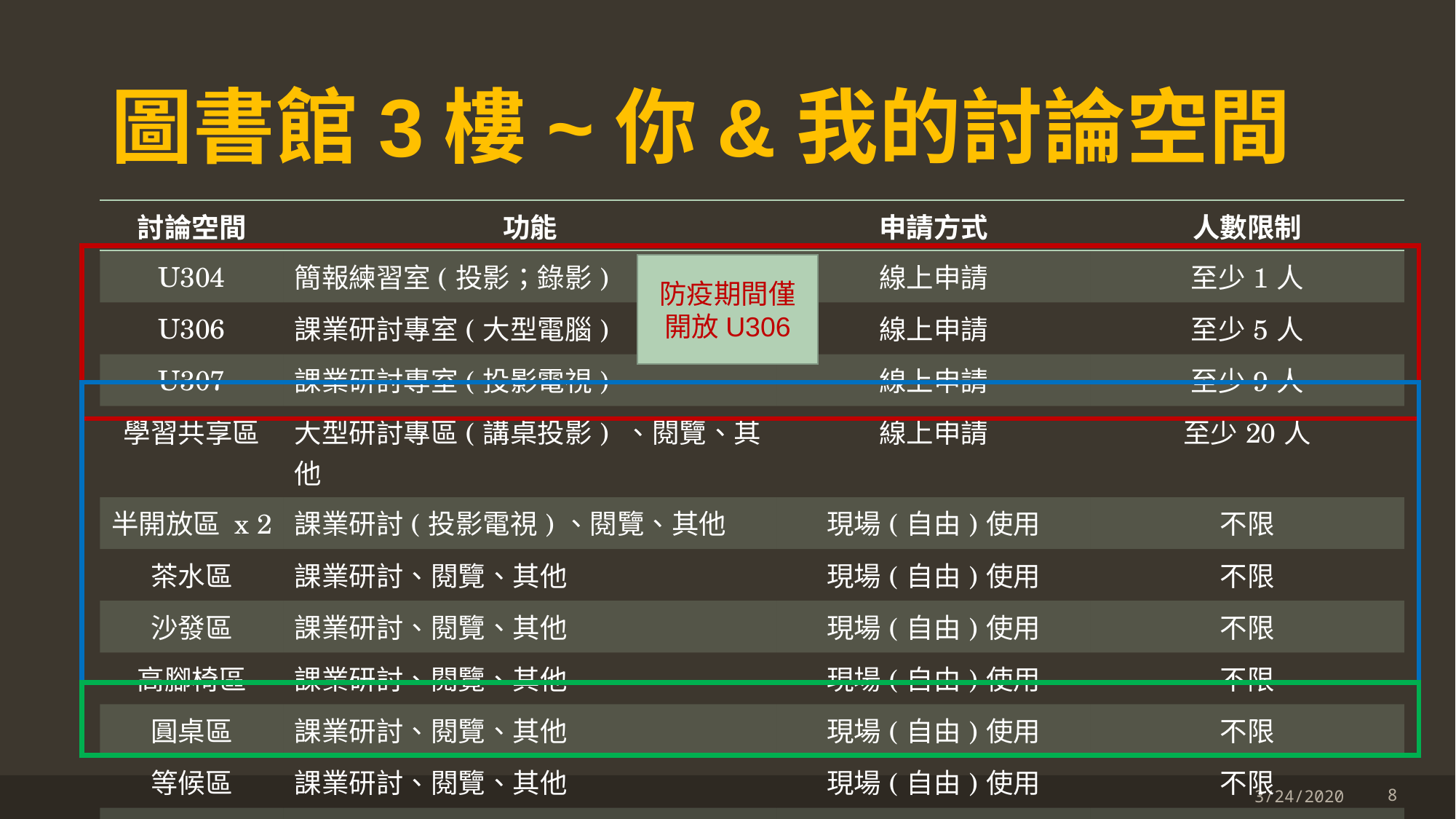

# 圖書館3樓~你&我的討論空間
| 討論空間 | 功能 | 申請方式 | 人數限制 |
| --- | --- | --- | --- |
| U304 | 簡報練習室(投影；錄影) | 線上申請 | 至少1人 |
| U306 | 課業研討專室(大型電腦) | 線上申請 | 至少5人 |
| U307 | 課業研討專室(投影電視) | 線上申請 | 至少9人 |
| 學習共享區 | 大型研討專區(講桌投影) 、閱覽、其他 | 線上申請 | 至少20人 |
| 半開放區 x 2 | 課業研討(投影電視)、閱覽、其他 | 現場(自由)使用 | 不限 |
| 茶水區 | 課業研討、閱覽、其他 | 現場(自由)使用 | 不限 |
| 沙發區 | 課業研討、閱覽、其他 | 現場(自由)使用 | 不限 |
| 高腳椅區 | 課業研討、閱覽、其他 | 現場(自由)使用 | 不限 |
| 圓桌區 | 課業研討、閱覽、其他 | 現場(自由)使用 | 不限 |
| 等候區 | 課業研討、閱覽、其他 | 現場(自由)使用 | 不限 |
| 資訊檢索區 | 登記使用電腦、課業研討、閱覽、其他 | 現場登記、線上申請 | 不限 |

防疫期間僅開放U306

3/24/2020
8